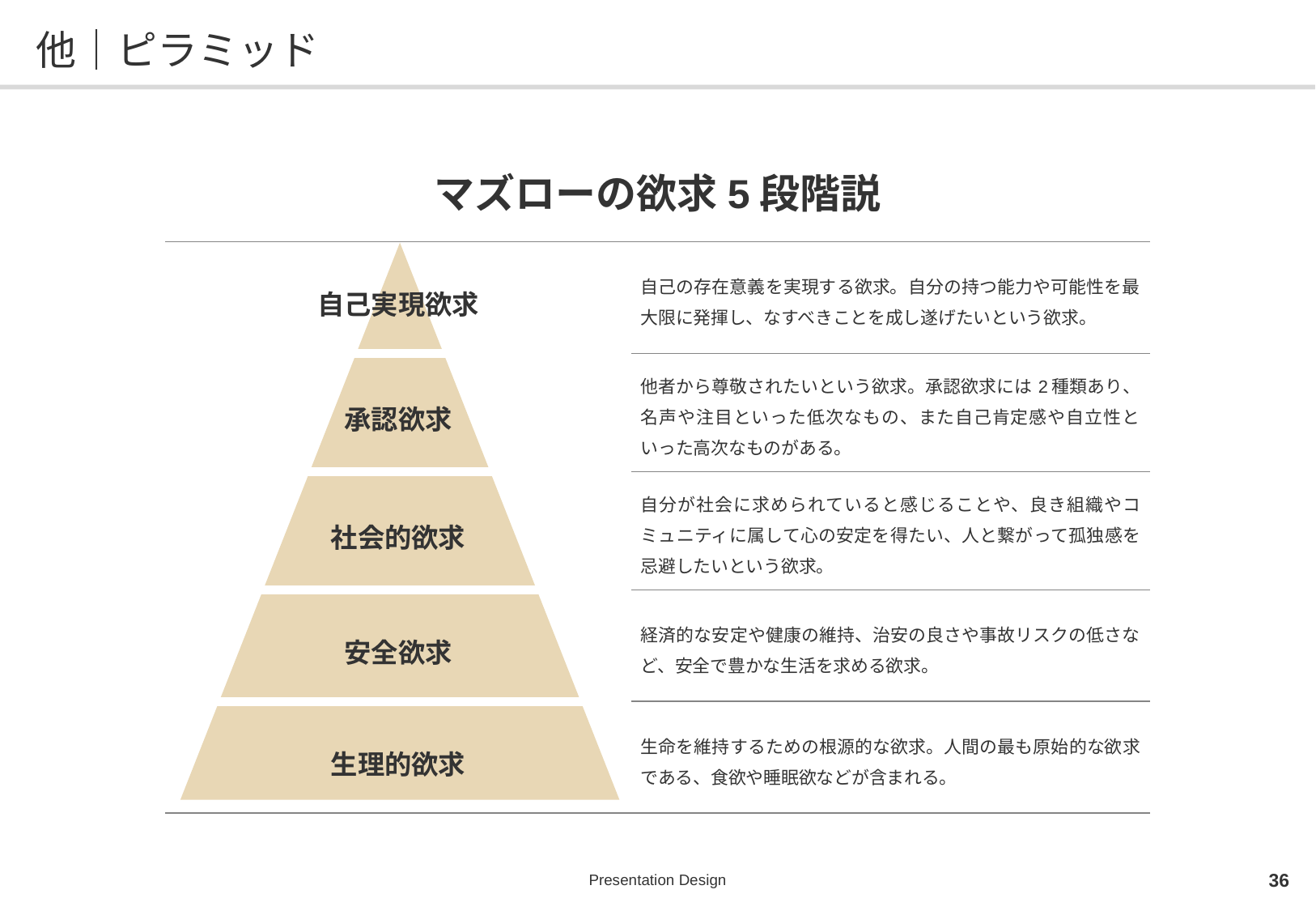

# 他｜ピラミッド
マズローの欲求5段階説
| 自己実現欲求 | 自己の存在意義を実現する欲求。自分の持つ能力や可能性を最大限に発揮し、なすべきことを成し遂げたいという欲求。 |
| --- | --- |
| 承認欲求 | 他者から尊敬されたいという欲求。承認欲求には2種類あり、名声や注目といった低次なもの、また自己肯定感や自立性といった高次なものがある。 |
| 社会的欲求 | 自分が社会に求められていると感じることや、良き組織やコミュニティに属して心の安定を得たい、人と繋がって孤独感を忌避したいという欲求。 |
| 安全欲求 | 経済的な安定や健康の維持、治安の良さや事故リスクの低さなど、安全で豊かな生活を求める欲求。 |
| 生理的欲求 | 生命を維持するための根源的な欲求。人間の最も原始的な欲求である、食欲や睡眠欲などが含まれる。 |

Presentation Design
36